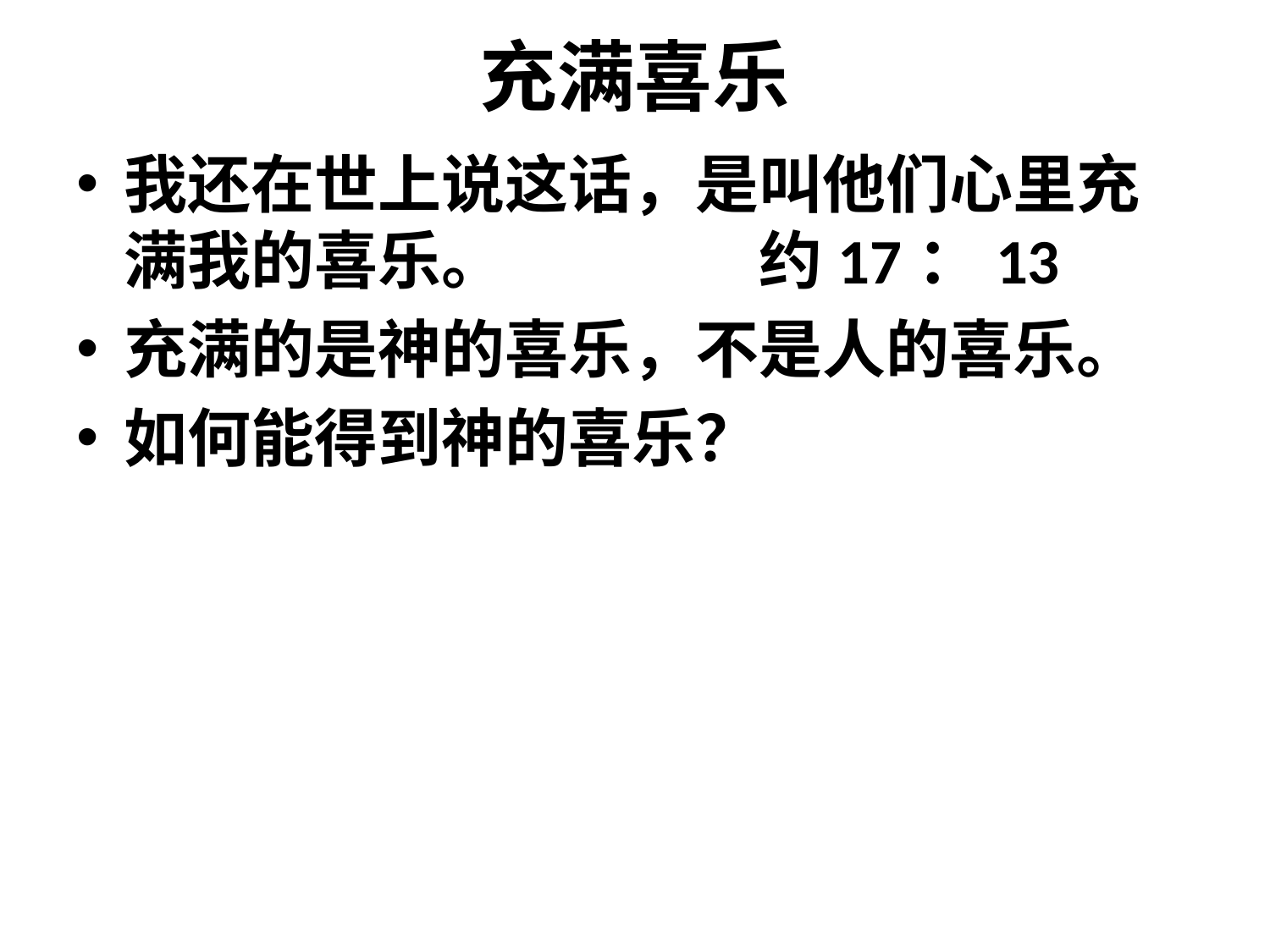

# 充满喜乐
我还在世上说这话，是叫他们心里充满我的喜乐。		约17：13
充满的是神的喜乐，不是人的喜乐。
如何能得到神的喜乐？